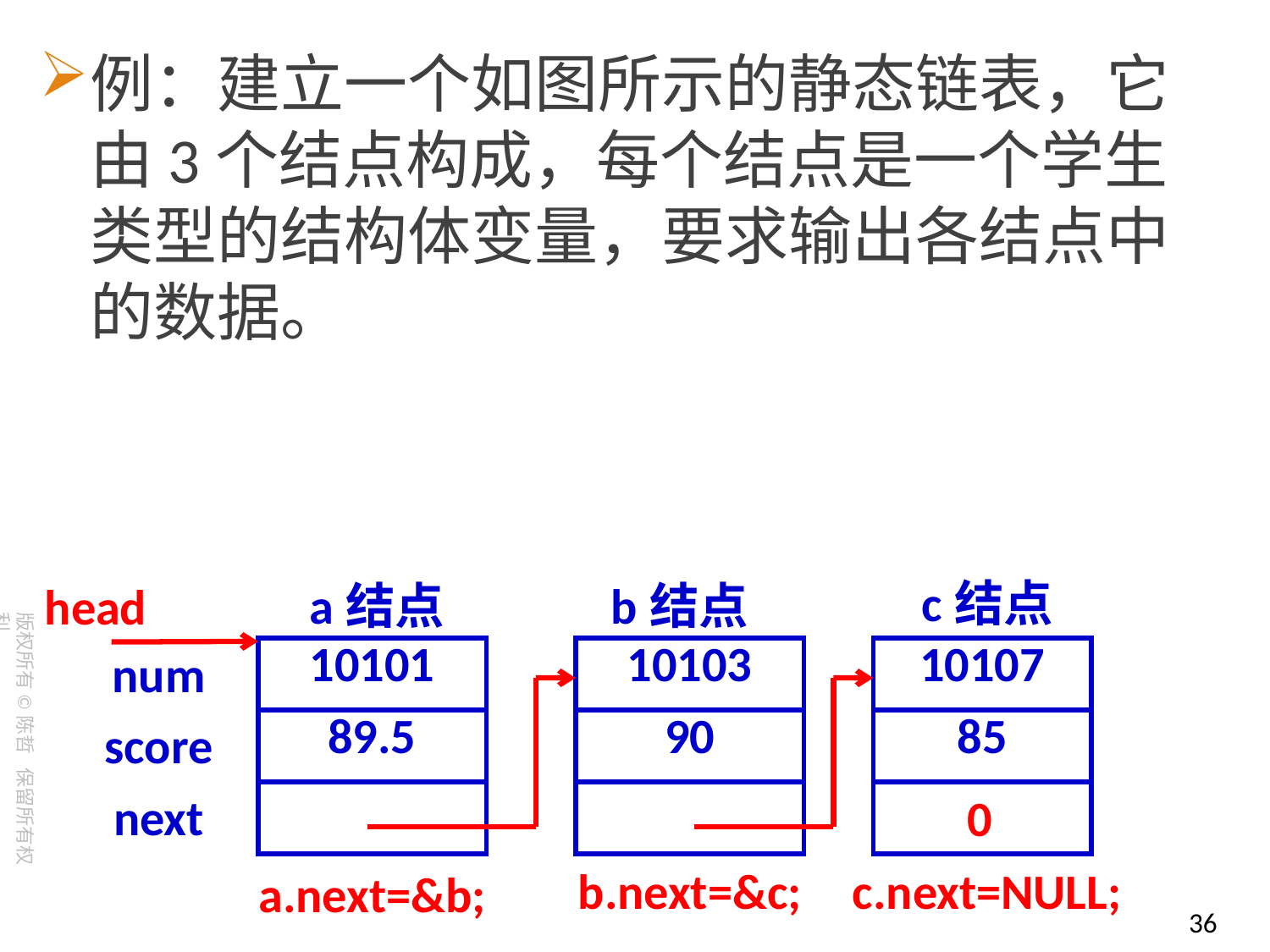

例：建立一个如图所示的静态链表，它由3个结点构成，每个结点是一个学生类型的结构体变量，要求输出各结点中的数据。
c结点
a结点
b结点
head
num
| 10101 |
| --- |
| 89.5 |
|  |
| 10103 |
| --- |
| 90 |
|  |
| 10107 |
| --- |
| 85 |
|  |
score
next
0
b.next=&c;
c.next=NULL;
a.next=&b;
36